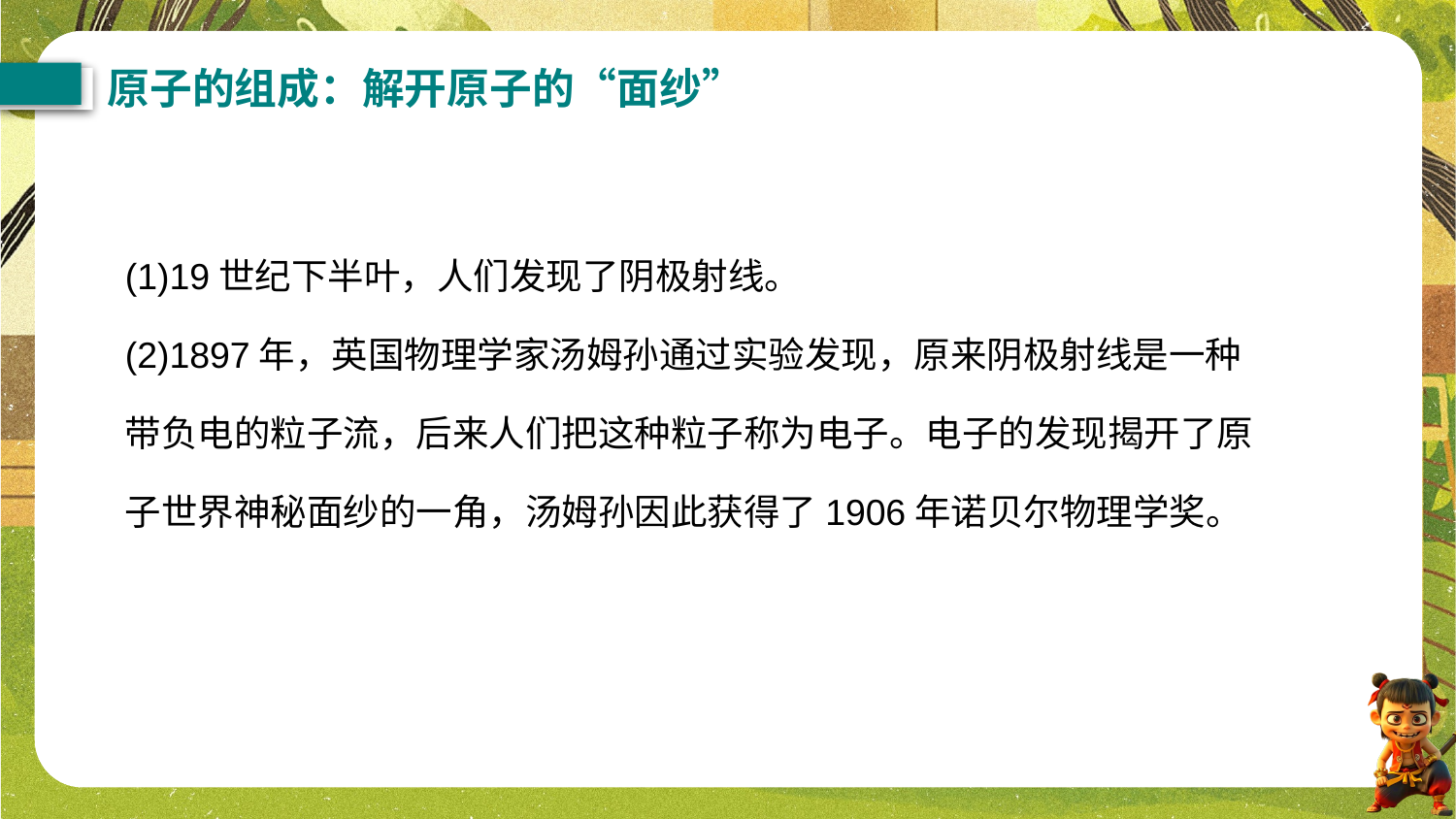

原子的组成：解开原子的“面纱”

(1)19世纪下半叶，人们发现了阴极射线。
(2)1897年，英国物理学家汤姆孙通过实验发现，原来阴极射线是一种带负电的粒子流，后来人们把这种粒子称为电子。电子的发现揭开了原子世界神秘面纱的一角，汤姆孙因此获得了1906年诺贝尔物理学奖。